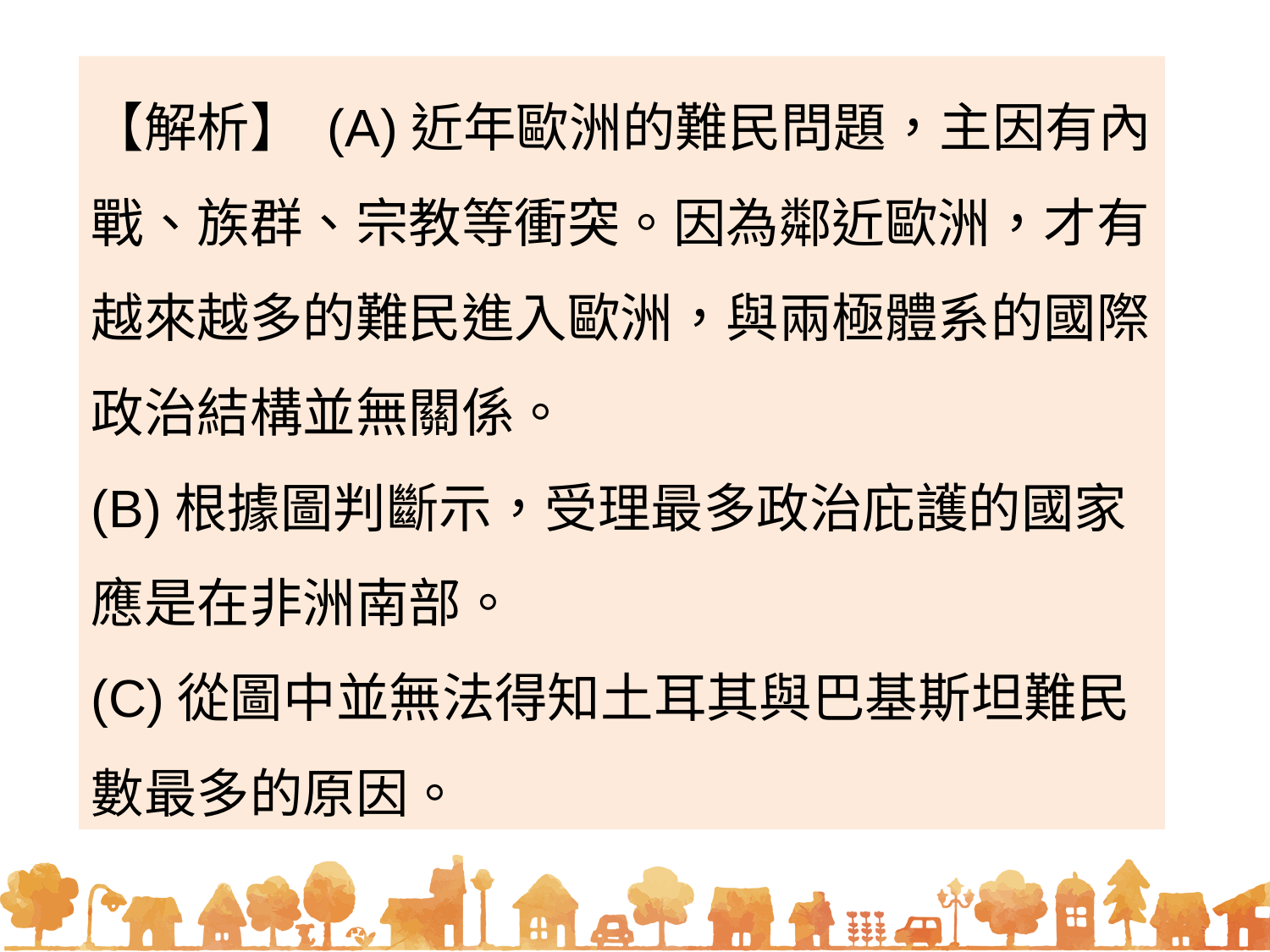

【解析】 (A)近年歐洲的難民問題，主因有內戰、族群、宗教等衝突。因為鄰近歐洲，才有越來越多的難民進入歐洲，與兩極體系的國際政治結構並無關係。
(B)根據圖判斷示，受理最多政治庇護的國家應是在非洲南部。
(C)從圖中並無法得知土耳其與巴基斯坦難民數最多的原因。